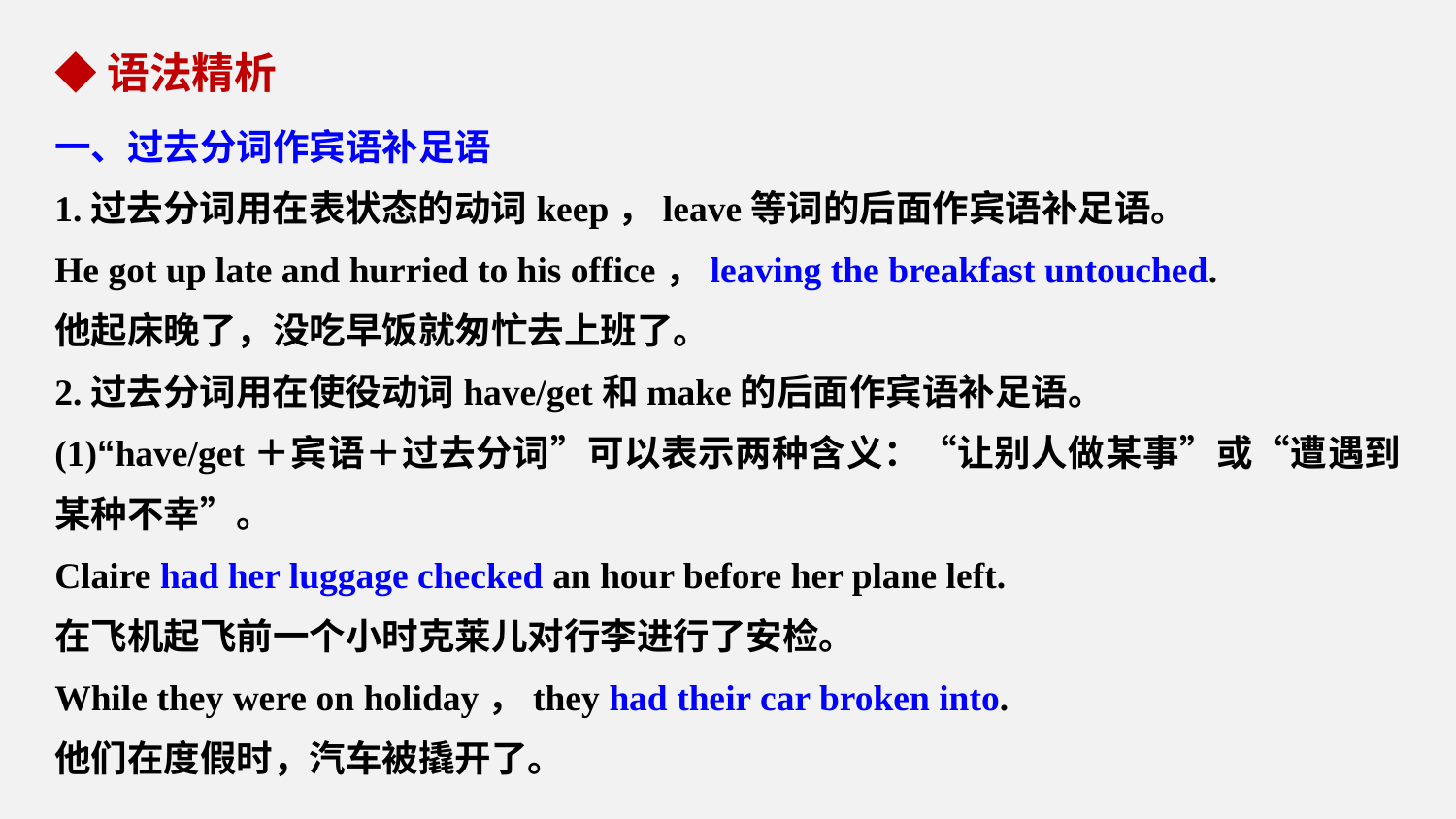

◆语法精析
一、过去分词作宾语补足语
1.过去分词用在表状态的动词keep，leave等词的后面作宾语补足语。
He got up late and hurried to his office，leaving the breakfast untouched.
他起床晚了，没吃早饭就匆忙去上班了。
2.过去分词用在使役动词have/get和make的后面作宾语补足语。
(1)“have/get＋宾语＋过去分词”可以表示两种含义：“让别人做某事”或“遭遇到某种不幸”。
Claire had her luggage checked an hour before her plane left.
在飞机起飞前一个小时克莱儿对行李进行了安检。
While they were on holiday，they had their car broken into.
他们在度假时，汽车被撬开了。